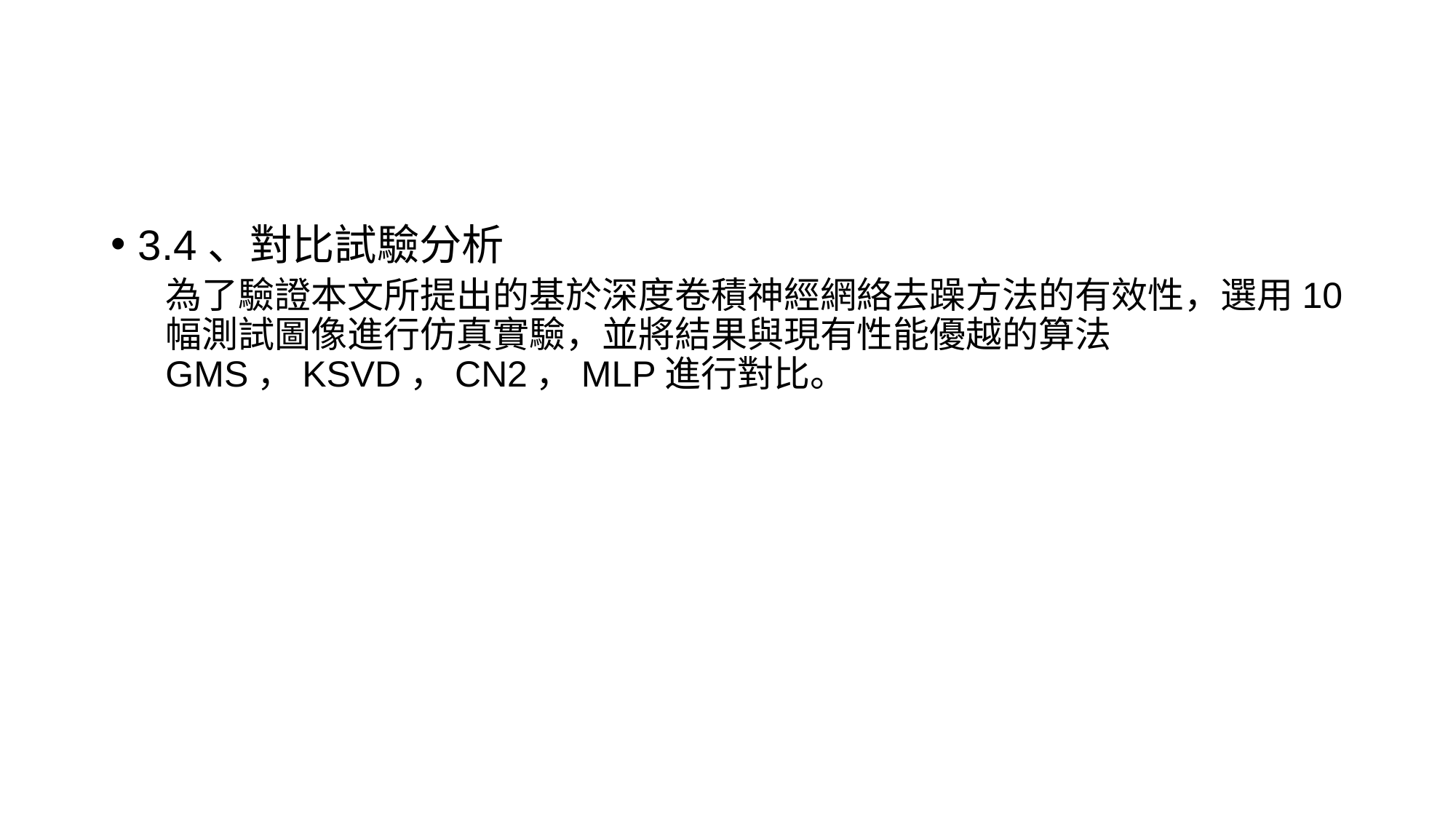

#
3.4、對比試驗分析
為了驗證本文所提出的基於深度卷積神經網絡去躁方法的有效性，選用10幅測試圖像進行仿真實驗，並將結果與現有性能優越的算法GMS，KSVD，CN2，MLP進行對比。